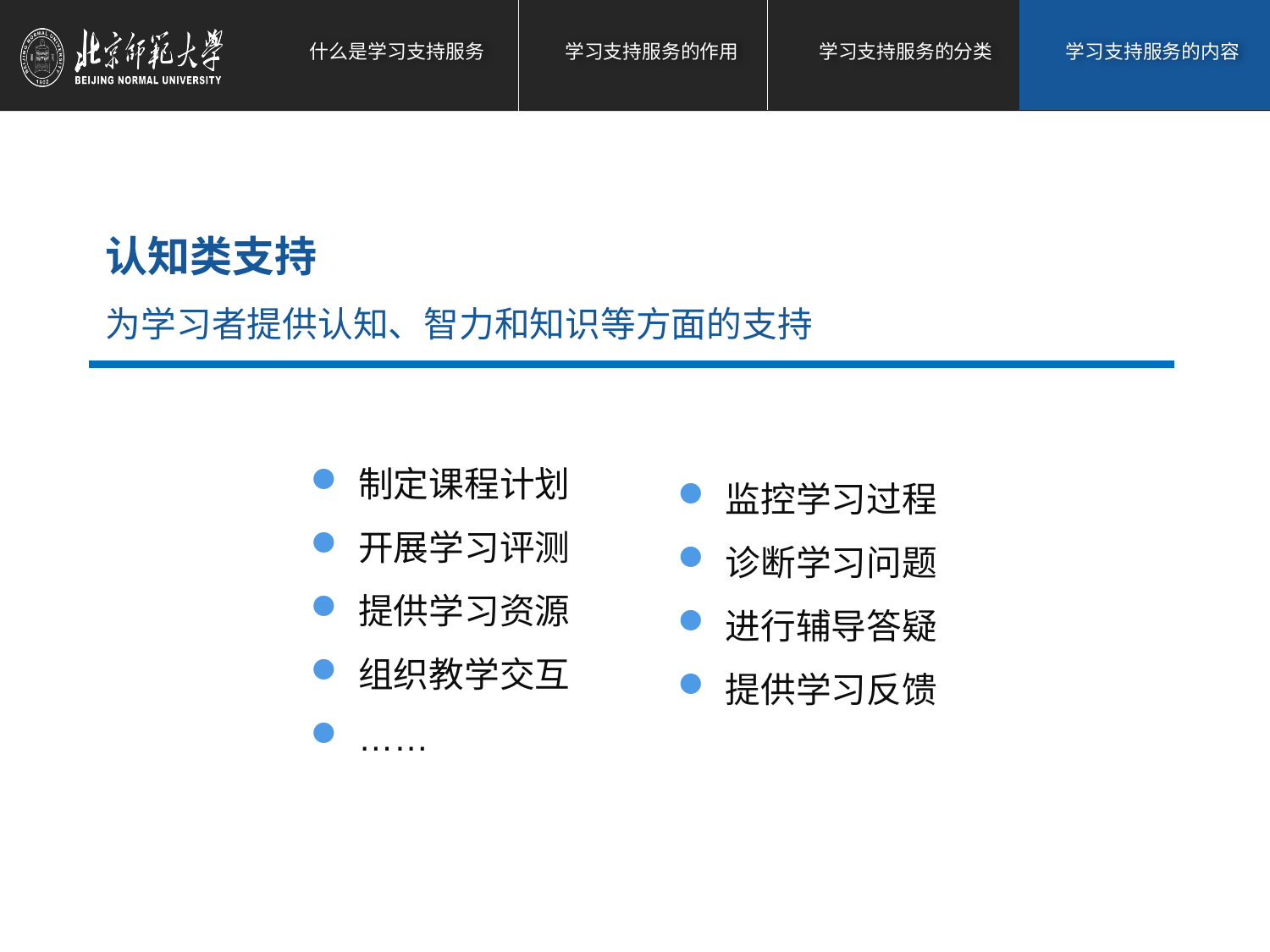

认知类支持
为学习者提供认知、智力和知识等方面的支持

制定课程计划
开展学习评测
提供学习资源
组织教学交互
……

监控学习过程
诊断学习问题
进行辅导答疑
提供学习反馈